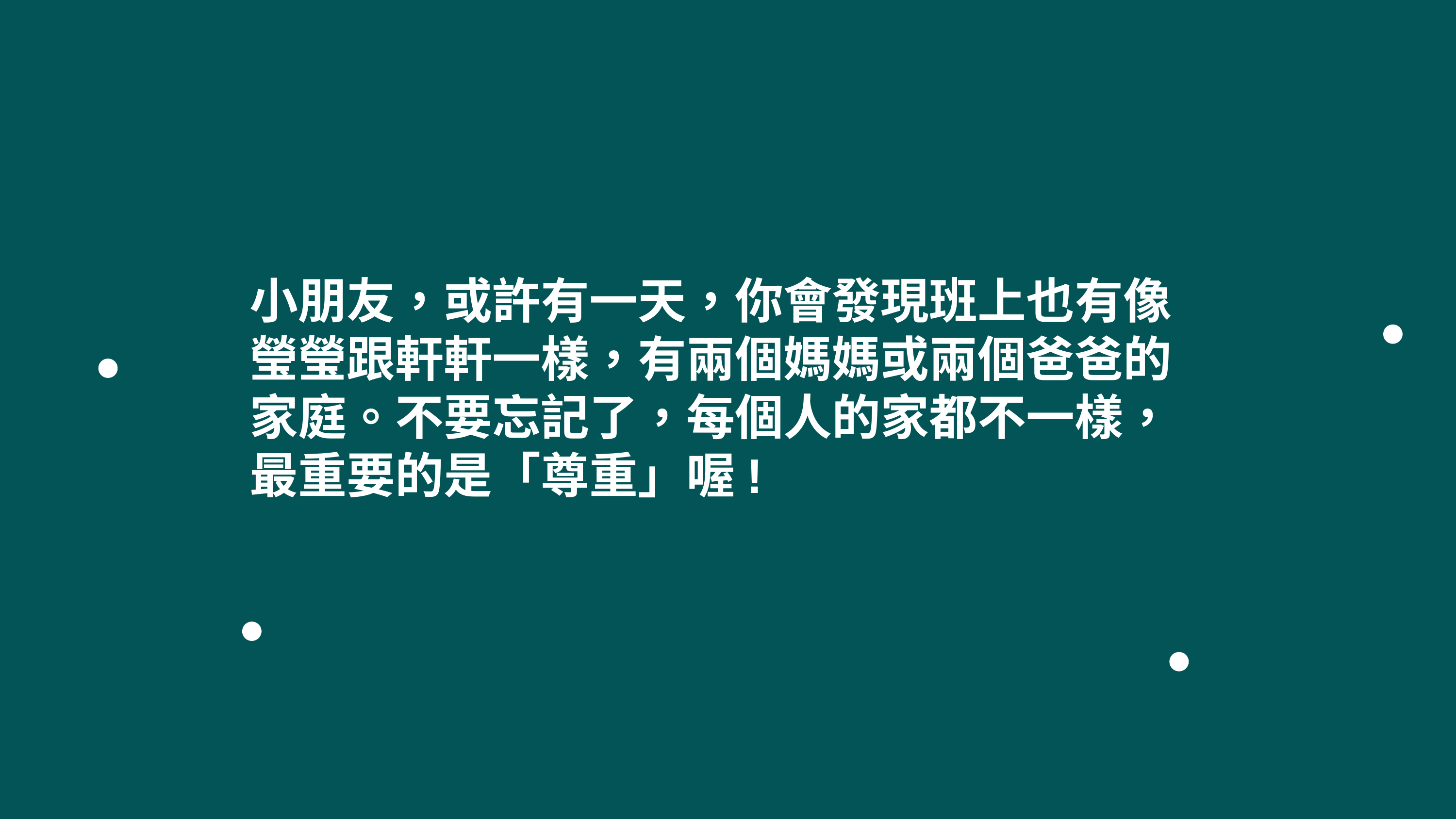

小朋友，或許有一天，你會發現班上也有像瑩瑩跟軒軒一樣，有兩個媽媽或兩個爸爸的家庭。不要忘記了，每個人的家都不一樣，最重要的是「尊重」喔!